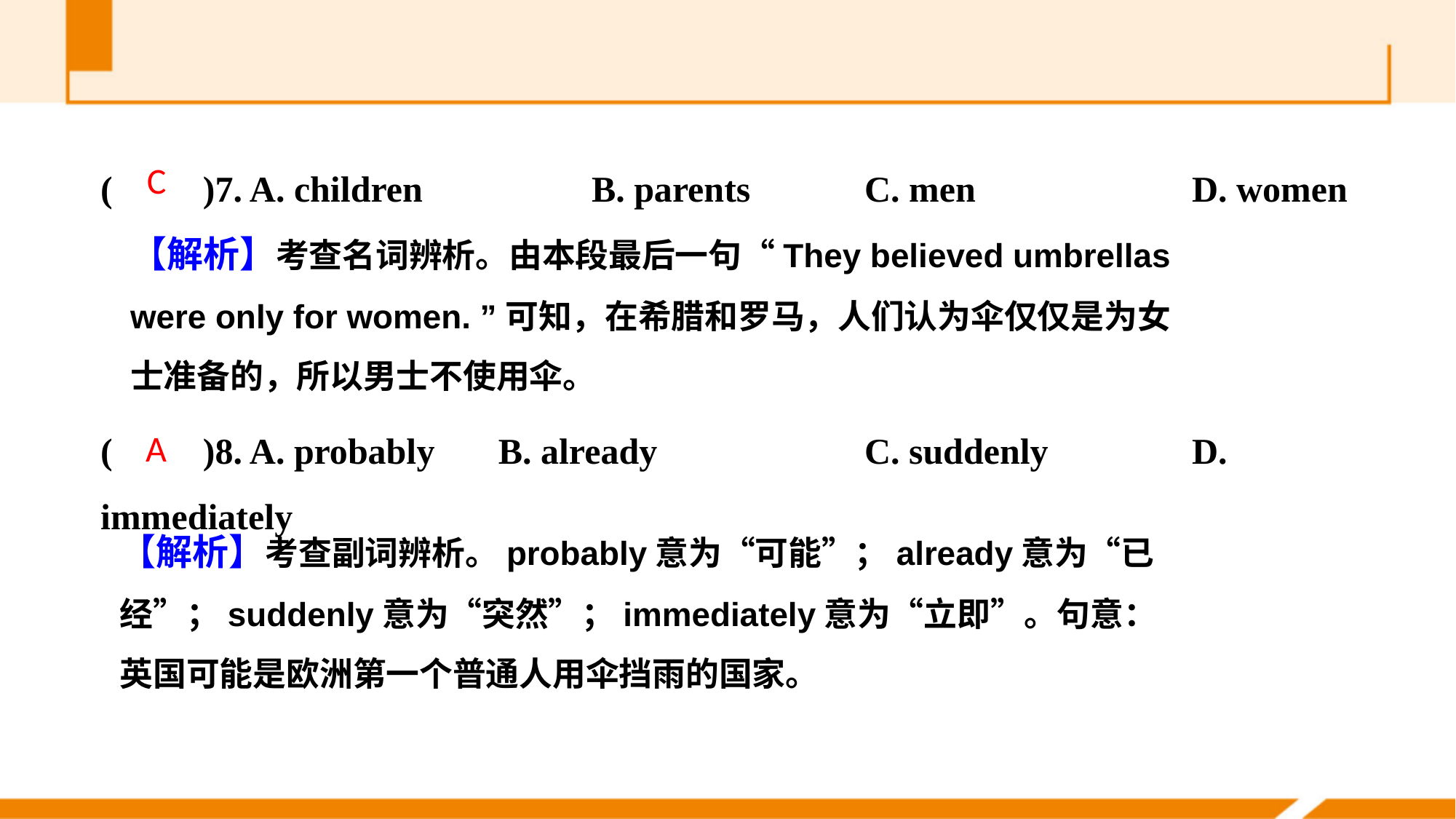

(　　)7. A. children  	      B. parents		C. men  		D. women

(　　)8. A. probably       B. already		C. suddenly  		D. immediately

C
【解析】考查名词辨析。由本段最后一句“They believed umbrellas were only for women. ”可知，在希腊和罗马，人们认为伞仅仅是为女士准备的，所以男士不使用伞。
A
【解析】考查副词辨析。probably意为“可能”；already意为“已经”；suddenly意为“突然”；immediately意为“立即”。句意：英国可能是欧洲第一个普通人用伞挡雨的国家。